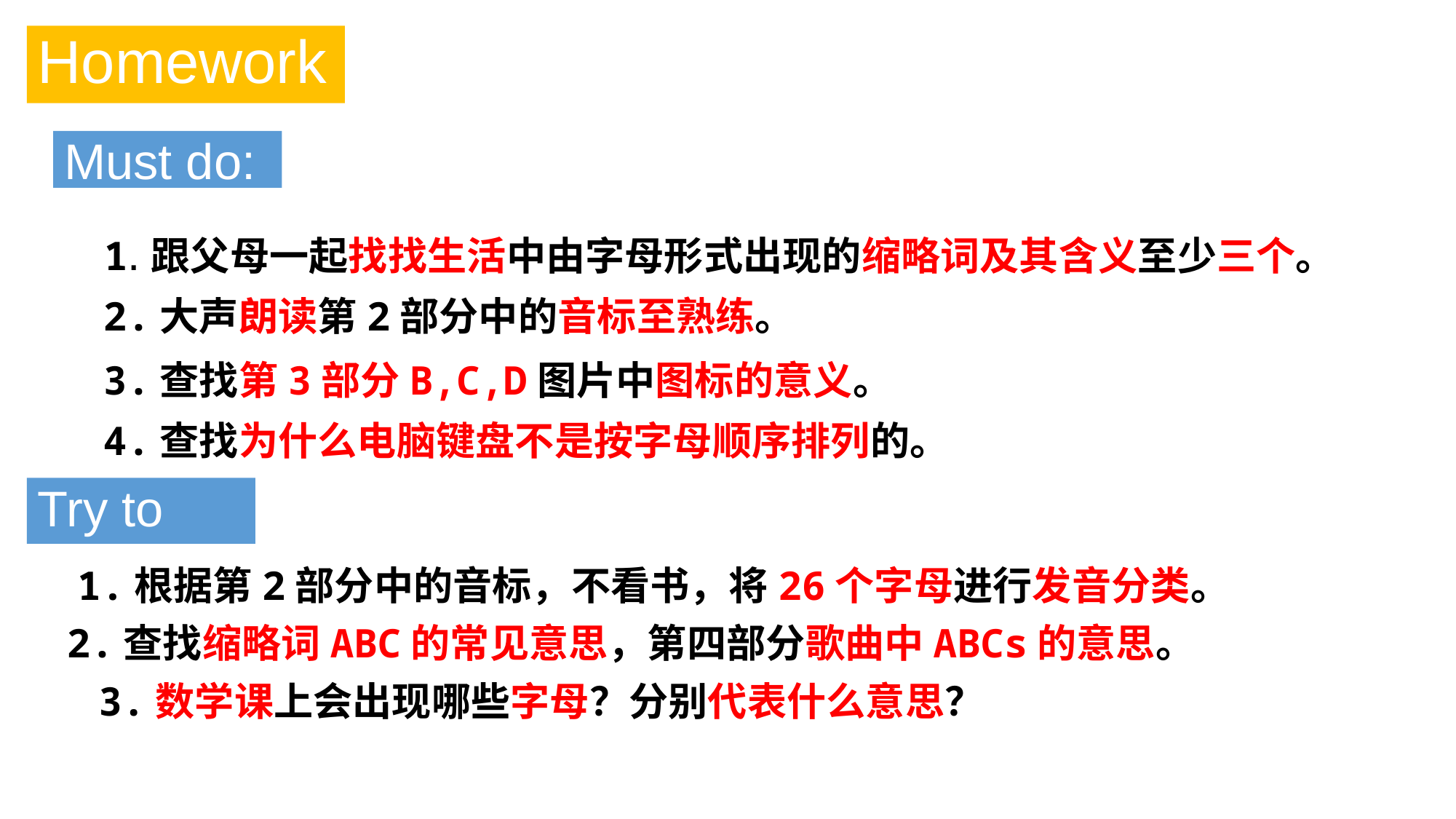

Homework
Must do:
1.跟父母一起找找生活中由字母形式出现的缩略词及其含义至少三个。

2.大声朗读第2部分中的音标至熟练。

3.查找第3部分B,C,D图片中图标的意义。

4.查找为什么电脑键盘不是按字母顺序排列的。
Try to do:

1.根据第2部分中的音标，不看书，将26个字母进行发音分类。
2.查找缩略词ABC的常见意思，第四部分歌曲中ABCs的意思。
3.数学课上会出现哪些字母？分别代表什么意思？